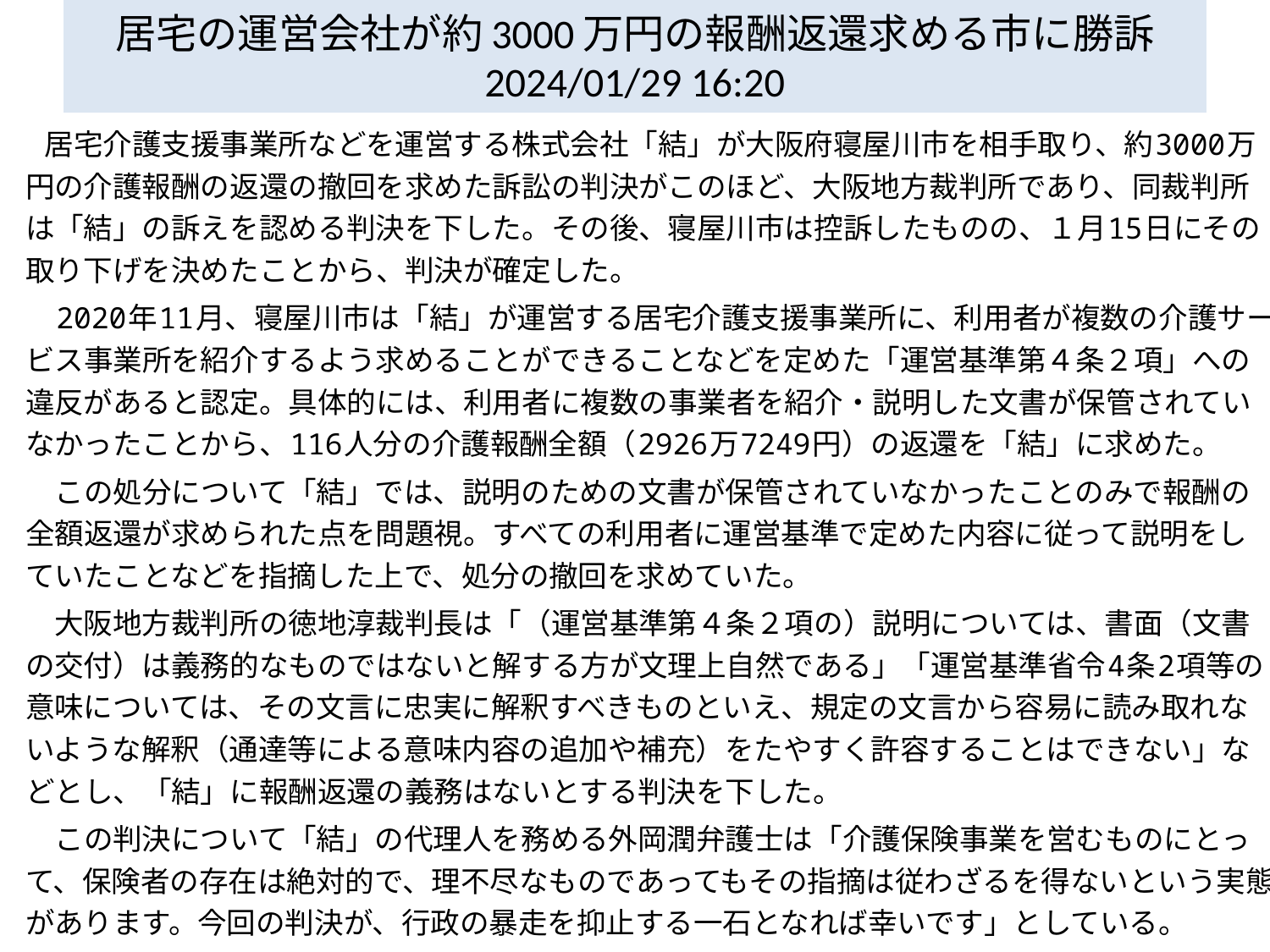

# 居宅の運営会社が約3000万円の報酬返還求める市に勝訴 2024/01/29 16:20
　居宅介護支援事業所などを運営する株式会社「結」が大阪府寝屋川市を相手取り、約3000万円の介護報酬の返還の撤回を求めた訴訟の判決がこのほど、大阪地方裁判所であり、同裁判所は「結」の訴えを認める判決を下した。その後、寝屋川市は控訴したものの、１月15日にその取り下げを決めたことから、判決が確定した。
　2020年11月、寝屋川市は「結」が運営する居宅介護支援事業所に、利用者が複数の介護サービス事業所を紹介するよう求めることができることなどを定めた「運営基準第４条２項」への違反があると認定。具体的には、利用者に複数の事業者を紹介・説明した文書が保管されていなかったことから、116人分の介護報酬全額（2926万7249円）の返還を「結」に求めた。
　この処分について「結」では、説明のための文書が保管されていなかったことのみで報酬の全額返還が求められた点を問題視。すべての利用者に運営基準で定めた内容に従って説明をしていたことなどを指摘した上で、処分の撤回を求めていた。
　大阪地方裁判所の徳地淳裁判長は「（運営基準第４条２項の）説明については、書面（文書の交付）は義務的なものではないと解する方が文理上自然である」「運営基準省令4条2項等の意味については、その文言に忠実に解釈すべきものといえ、規定の文言から容易に読み取れないような解釈（通達等による意味内容の追加や補充）をたやすく許容することはできない」などとし、「結」に報酬返還の義務はないとする判決を下した。
　この判決について「結」の代理人を務める外岡潤弁護士は「介護保険事業を営むものにとって、保険者の存在は絶対的で、理不尽なものであってもその指摘は従わざるを得ないという実態があります。今回の判決が、行政の暴走を抑止する一石となれば幸いです」としている。